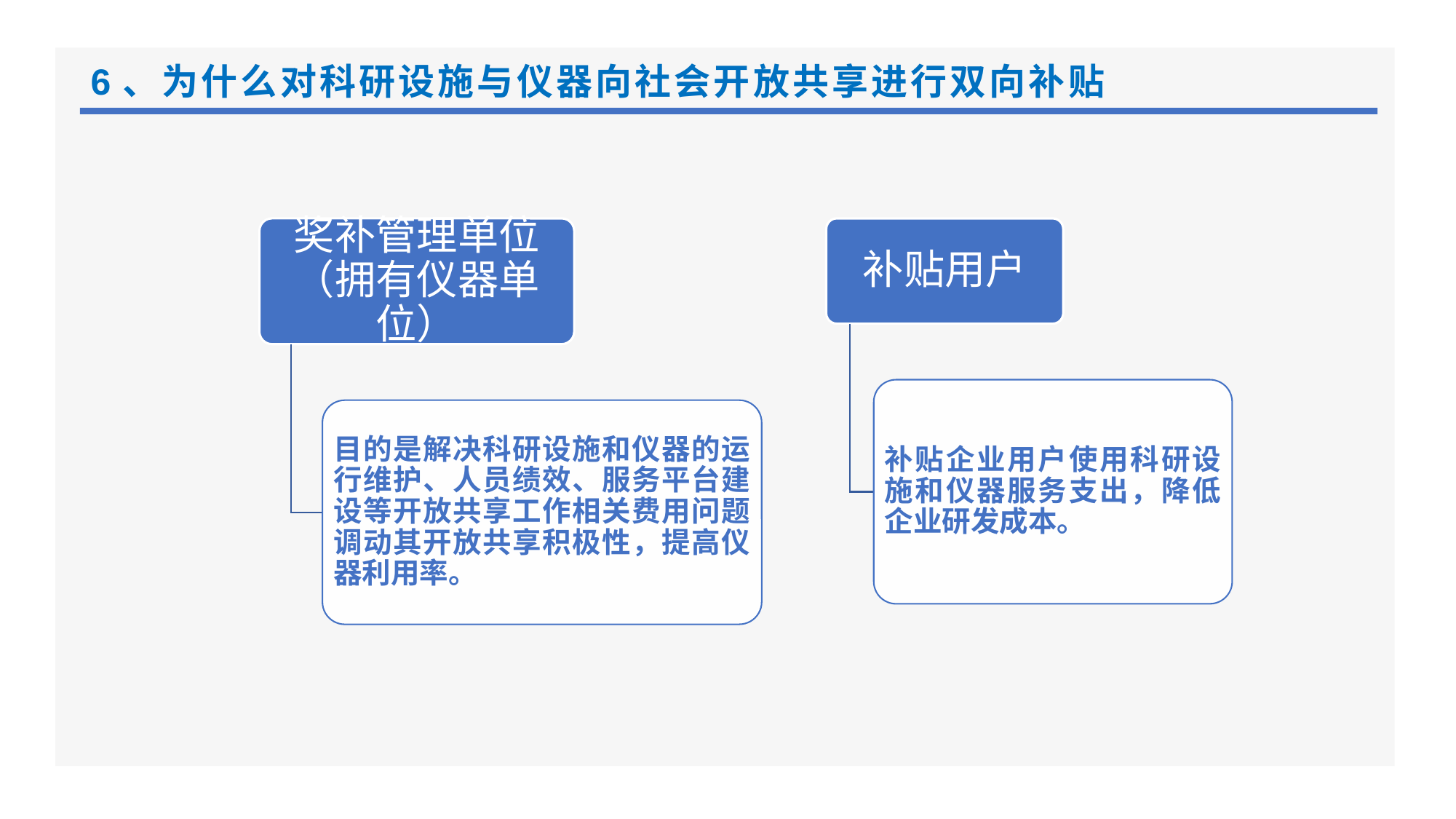

# 6、为什么对科研设施与仪器向社会开放共享进行双向补贴
奖补管理单位（拥有仪器单位）
目的是解决科研设施和仪器的运行维护、人员绩效、服务平台建设等开放共享工作相关费用问题调动其开放共享积极性，提高仪器利用率。
补贴用户
补贴企业用户使用科研设施和仪器服务支出，降低企业研发成本。